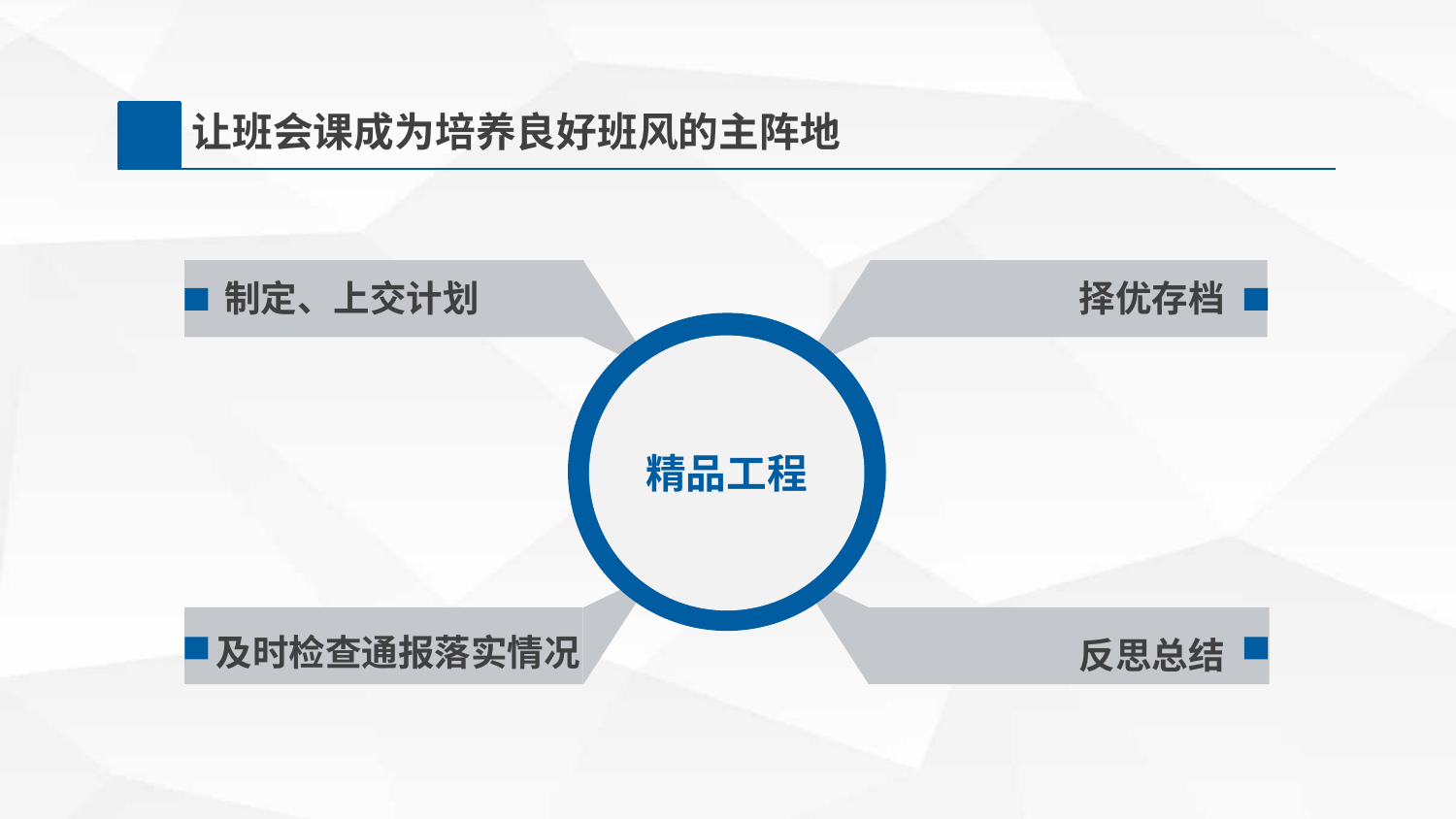

让班会课成为培养良好班风的主阵地

制定、上交计划
择优存档

精品工程

及时检查通报落实情况
反思总结